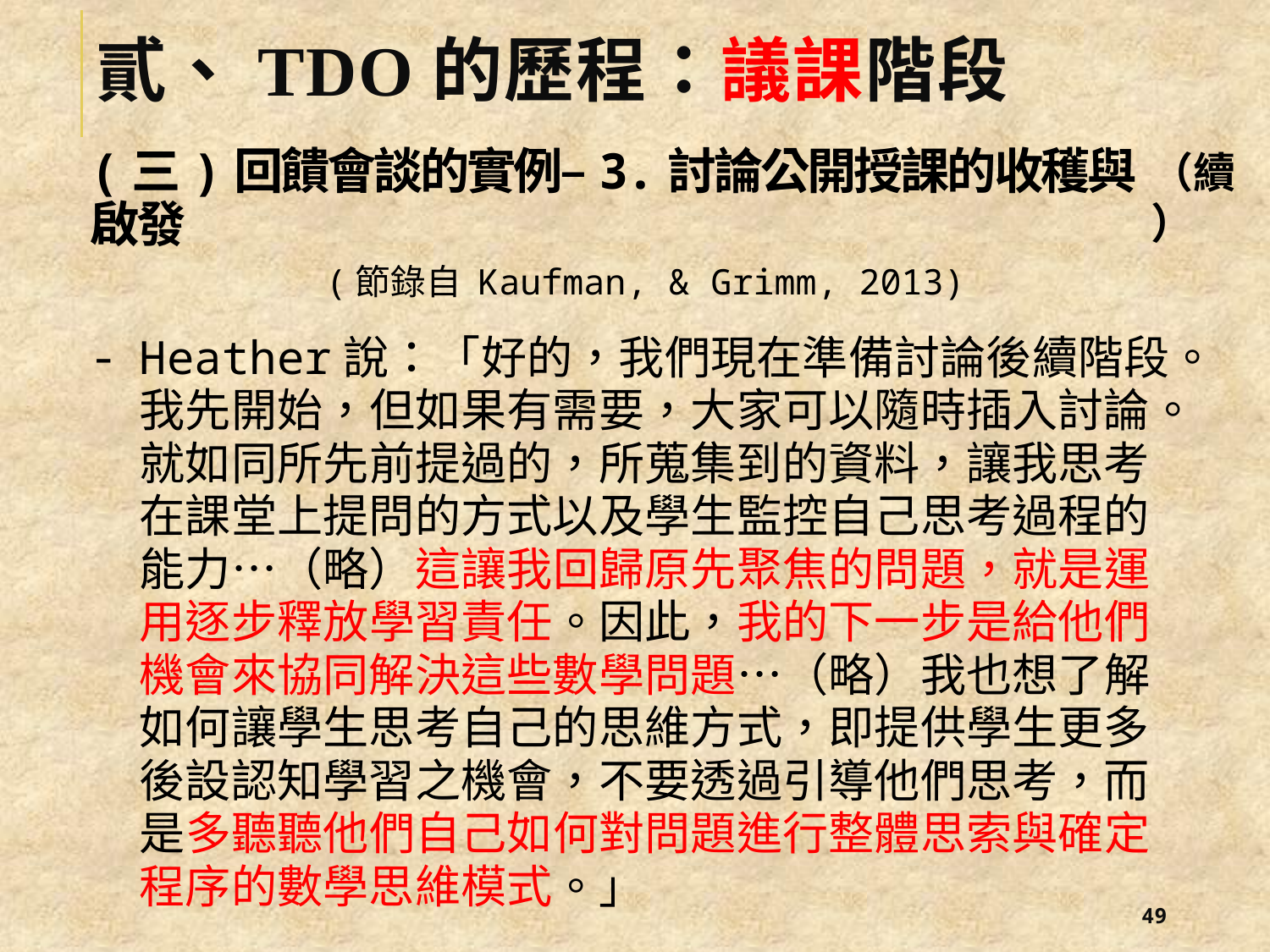

# 貳、TDO的歷程：議課階段
(三)回饋會談的實例–3.討論公開授課的收穫與啟發
                    (節錄自 Kaufman, & Grimm, 2013)
Heather說：「好的，我們現在準備討論後續階段。我先開始，但如果有需要，大家可以隨時插入討論。就如同所先前提過的，所蒐集到的資料，讓我思考在課堂上提問的方式以及學生監控自己思考過程的能力…（略）這讓我回歸原先聚焦的問題，就是運用逐步釋放學習責任。因此，我的下一步是給他們機會來協同解決這些數學問題…（略）我也想了解如何讓學生思考自己的思維方式，即提供學生更多後設認知學習之機會，不要透過引導他們思考，而是多聽聽他們自己如何對問題進行整體思索與確定程序的數學思維模式。」

（續）
49